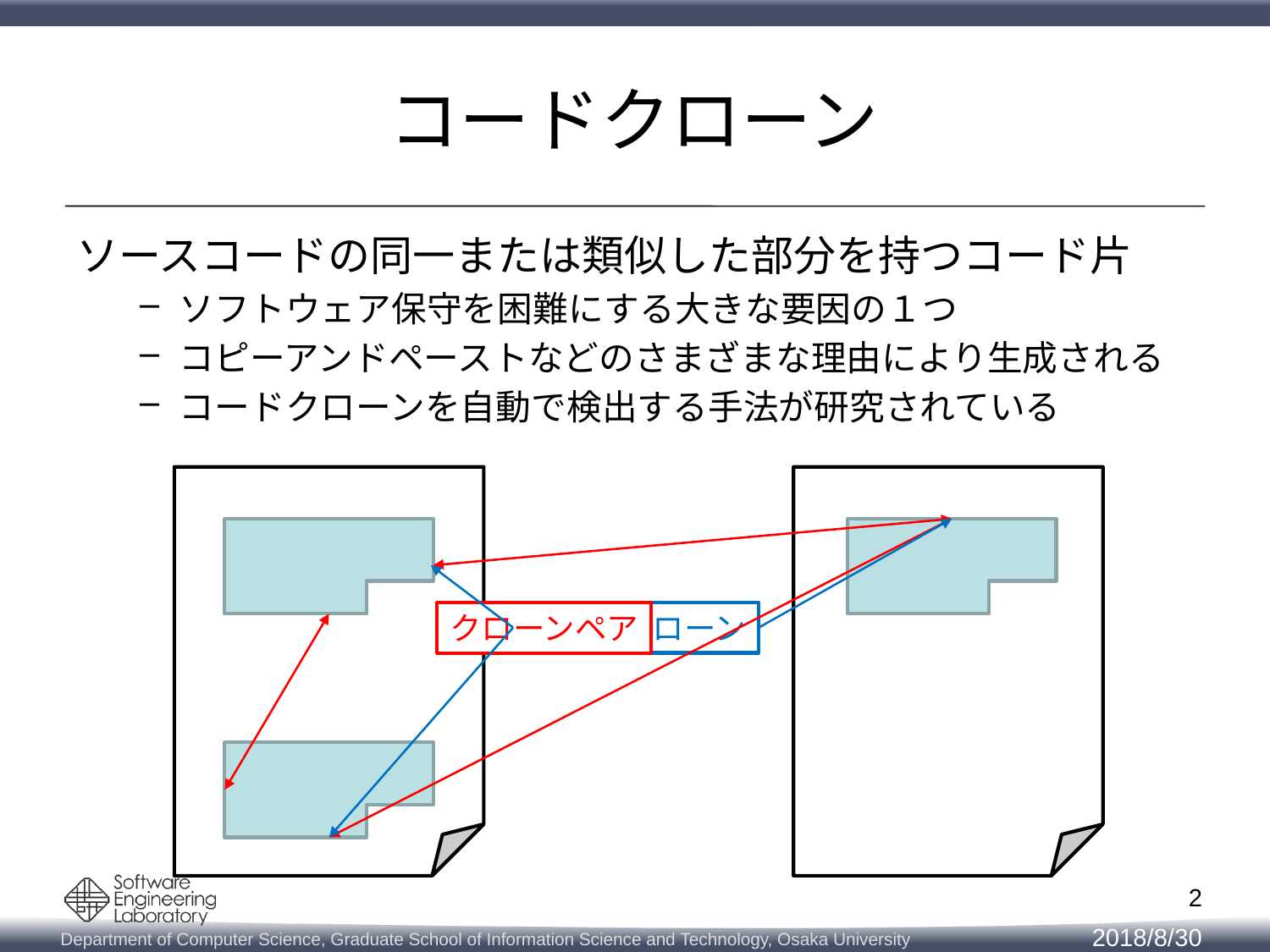

# コードクローン
ソースコードの同一または類似した部分を持つコード片
ソフトウェア保守を困難にする大きな要因の１つ
コピーアンドペーストなどのさまざまな理由により生成される
コードクローンを自動で検出する手法が研究されている

コードクローン
クローンペア

2
2018/8/30